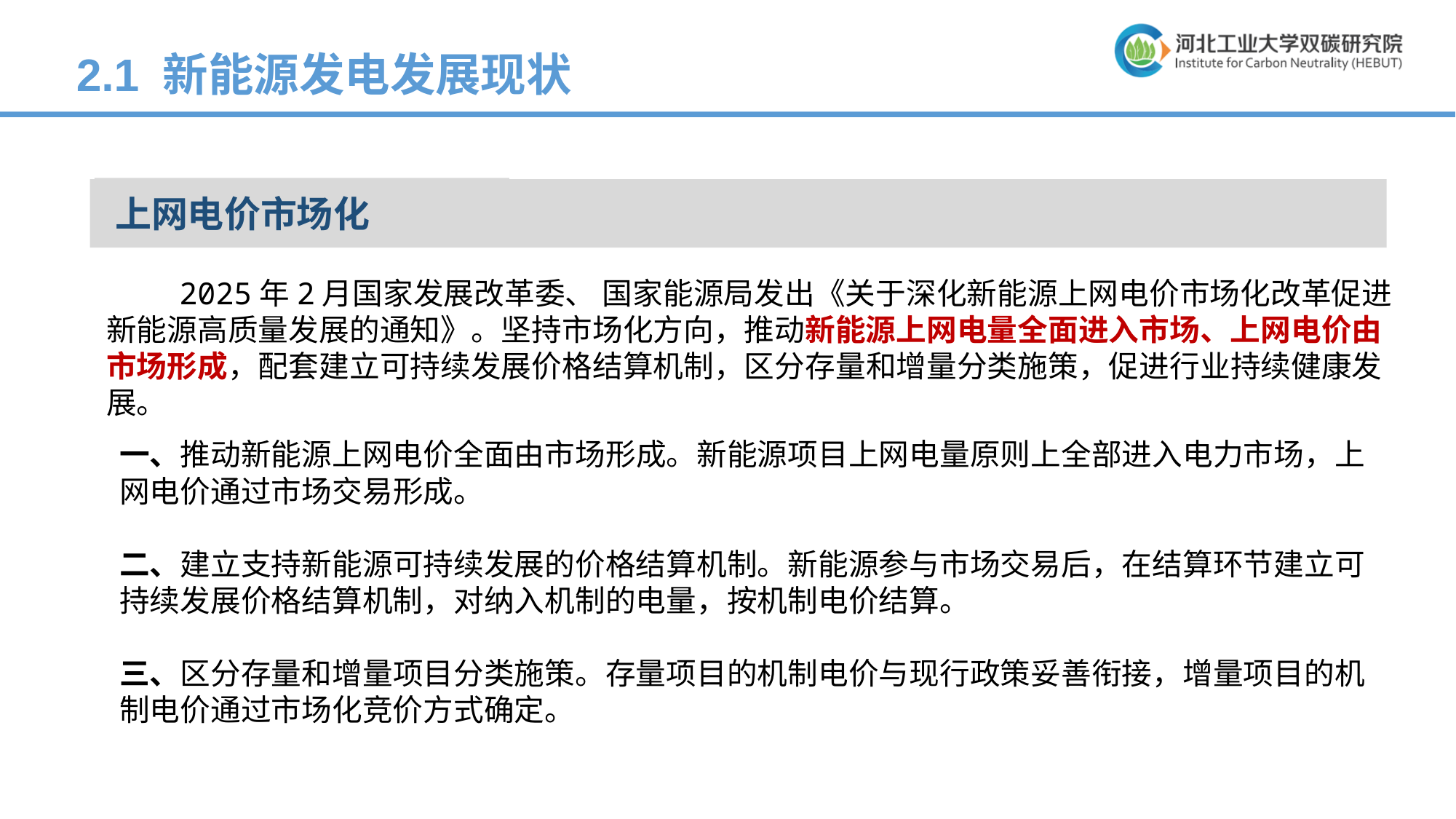

2.1 新能源发电发展现状

上网电价市场化
上网电价市场化
    2025年2月国家发展改革委、 国家能源局发出《关于深化新能源上网电价市场化改革促进新能源高质量发展的通知》。坚持市场化方向，推动新能源上网电量全面进入市场、上网电价由市场形成，配套建立可持续发展价格结算机制，区分存量和增量分类施策，促进行业持续健康发展。
一、推动新能源上网电价全面由市场形成。新能源项目上网电量原则上全部进入电力市场，上网电价通过市场交易形成。

二、建立支持新能源可持续发展的价格结算机制。新能源参与市场交易后，在结算环节建立可持续发展价格结算机制，对纳入机制的电量，按机制电价结算。

三、区分存量和增量项目分类施策。存量项目的机制电价与现行政策妥善衔接，增量项目的机制电价通过市场化竞价方式确定。